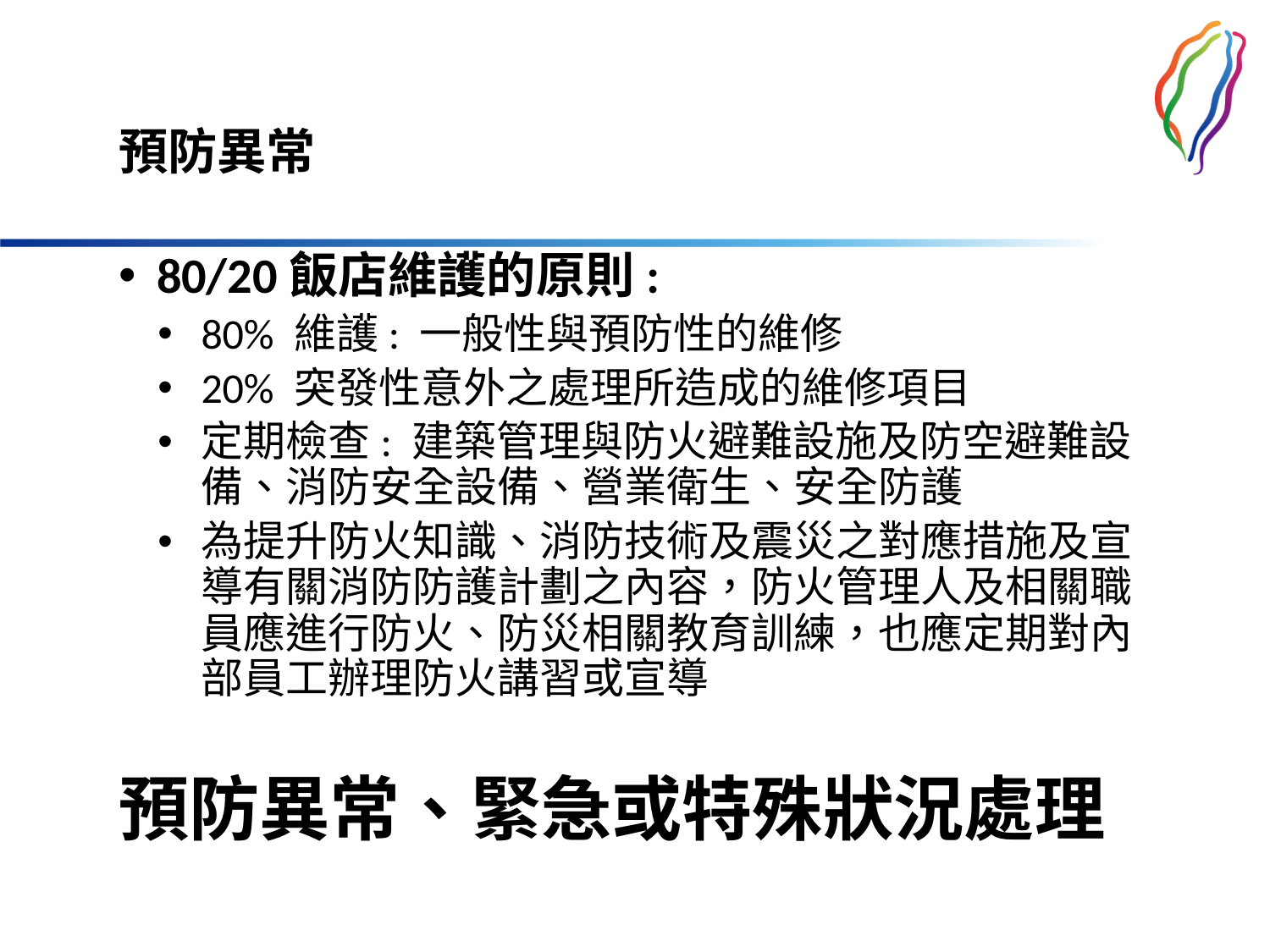

預防異常

80/20飯店維護的原則:
80% 維護: 一般性與預防性的維修
20% 突發性意外之處理所造成的維修項目
定期檢查: 建築管理與防火避難設施及防空避難設備、消防安全設備、營業衛生、安全防護
為提升防火知識、消防技術及震災之對應措施及宣導有關消防防護計劃之內容，防火管理人及相關職員應進行防火、防災相關教育訓練，也應定期對內部員工辦理防火講習或宣導

# 預防異常、緊急或特殊狀況處理